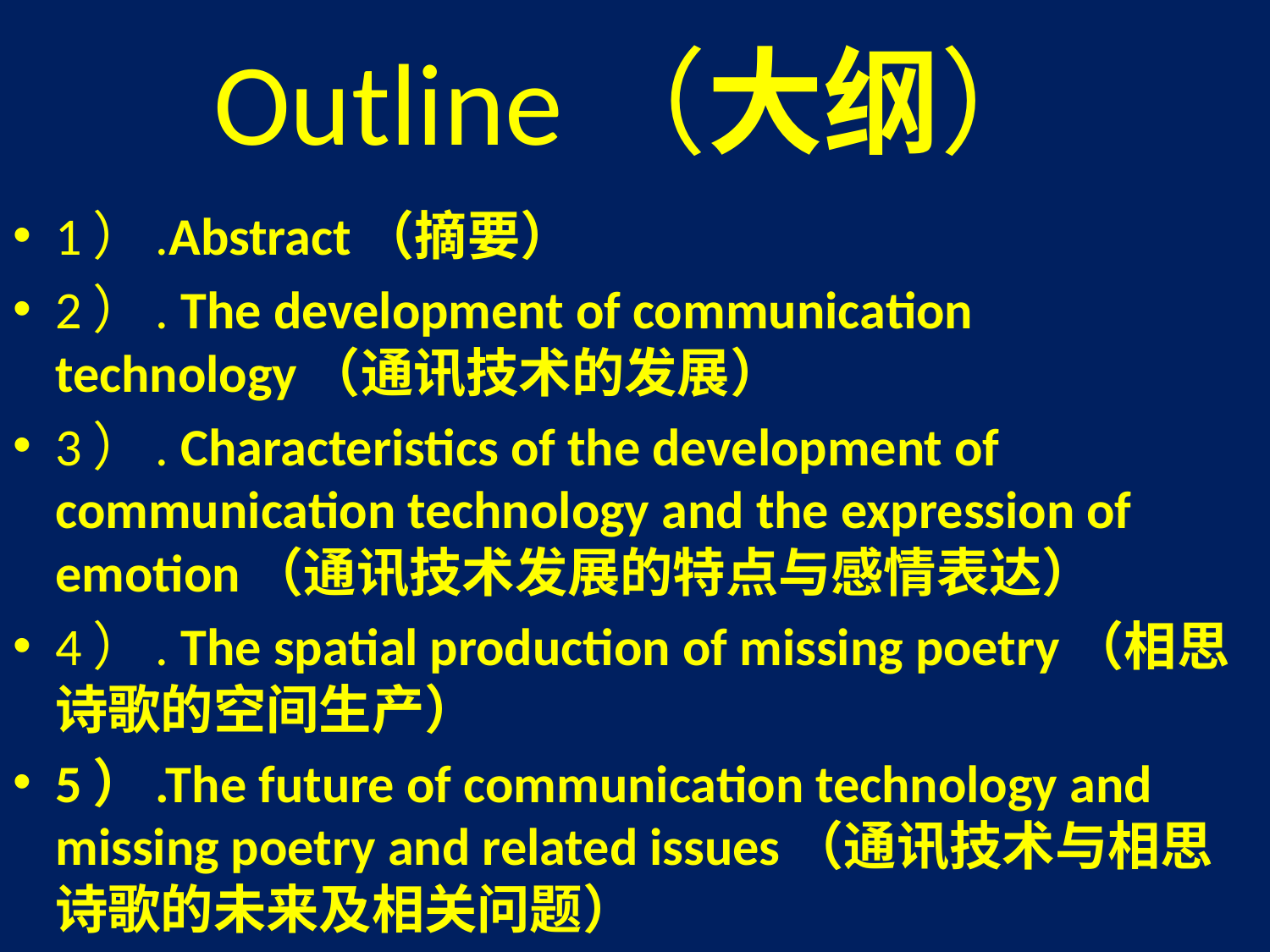

# Outline（大纲）
1）.Abstract（摘要）
2）. The development of communication technology（通讯技术的发展）
3）. Characteristics of the development of communication technology and the expression of emotion（通讯技术发展的特点与感情表达）
4）. The spatial production of missing poetry（相思诗歌的空间生产）
5）.The future of communication technology and missing poetry and related issues（通讯技术与相思诗歌的未来及相关问题）